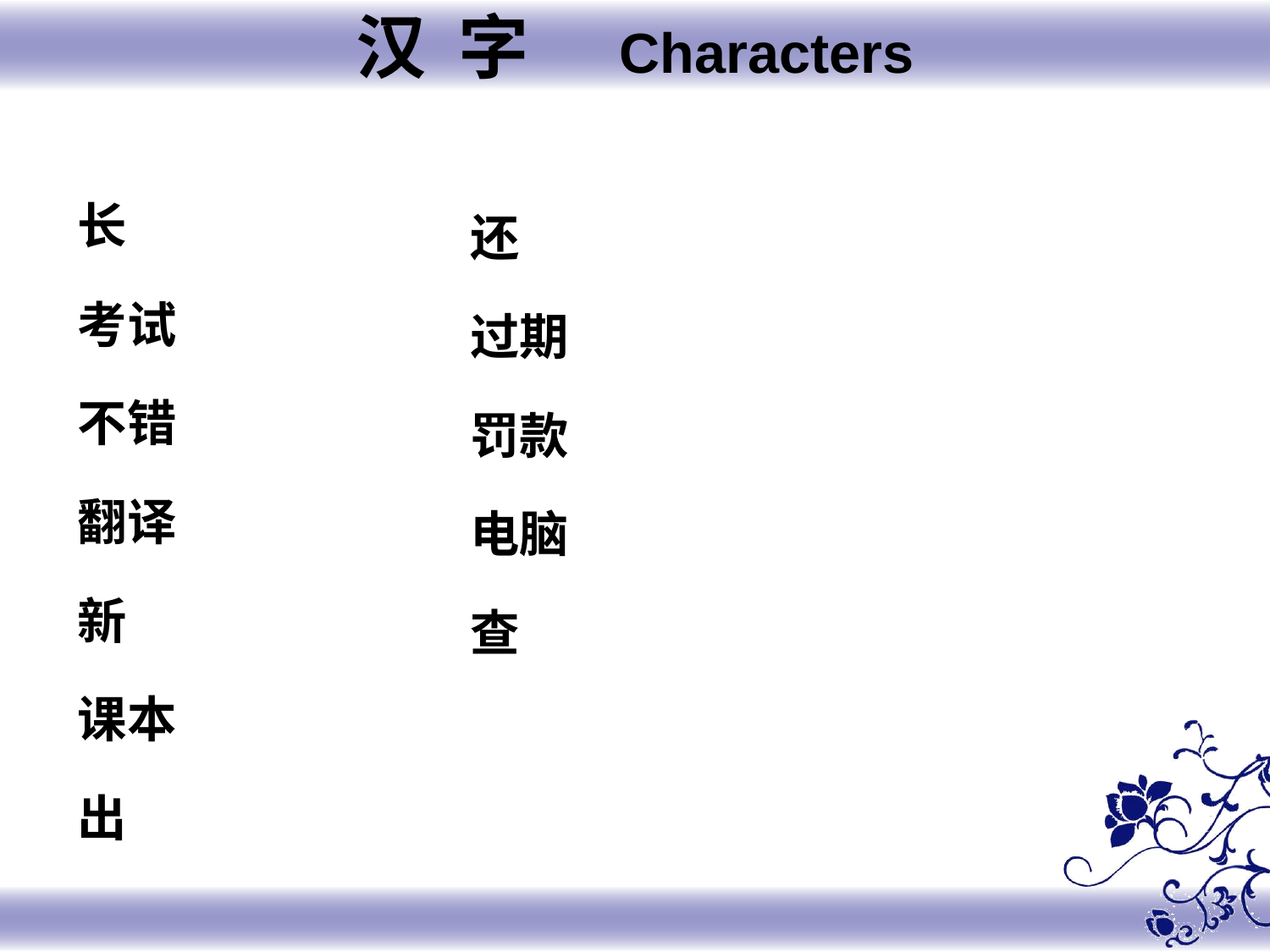

汉  字     Characters
长
考试
不错
翻译
新
课本
出
还
过期
罚款
电脑
查